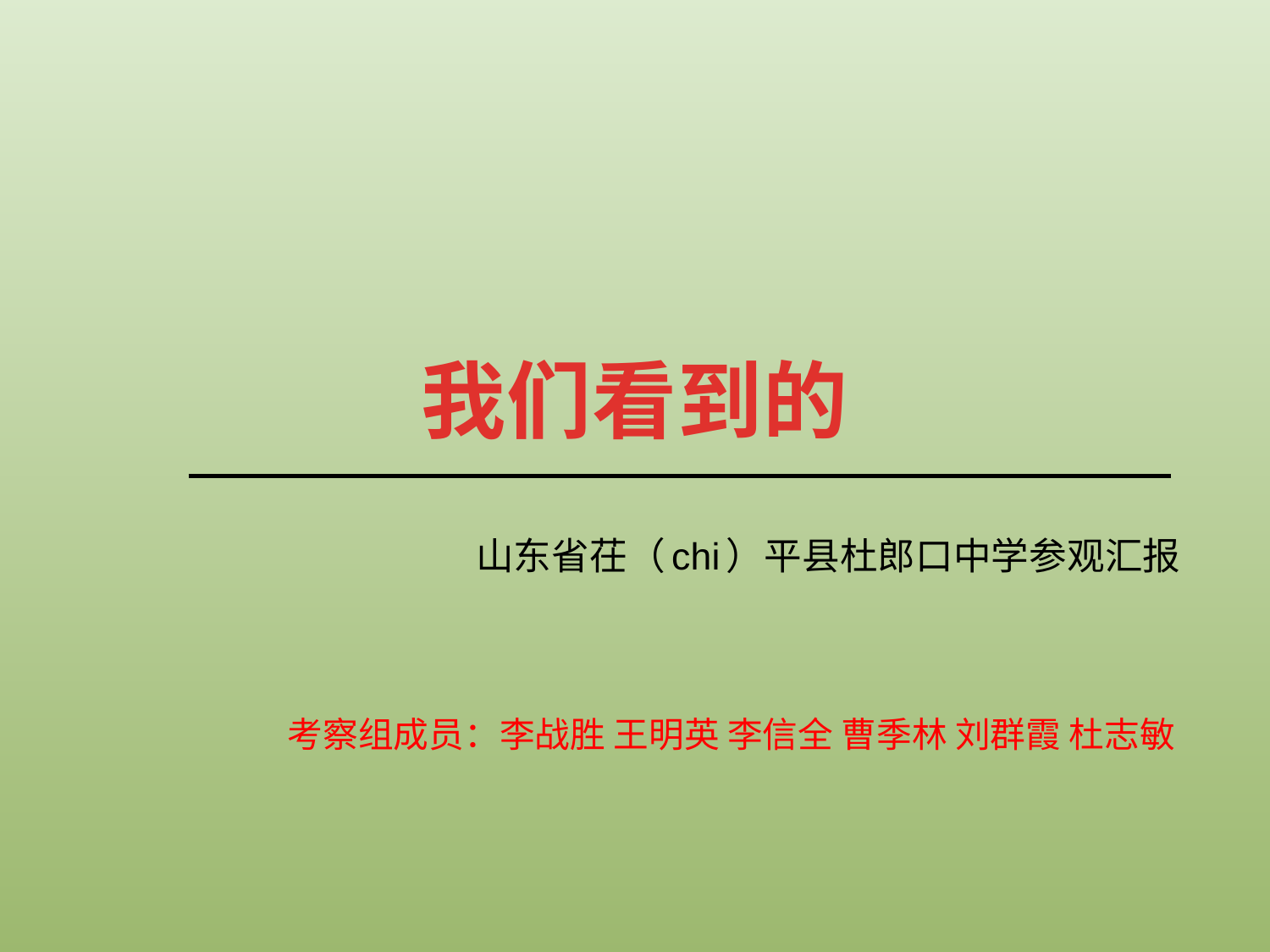

# 我们看到的
山东省茌（chi）平县杜郎口中学参观汇报
考察组成员：李战胜 王明英 李信全 曹季林 刘群霞 杜志敏